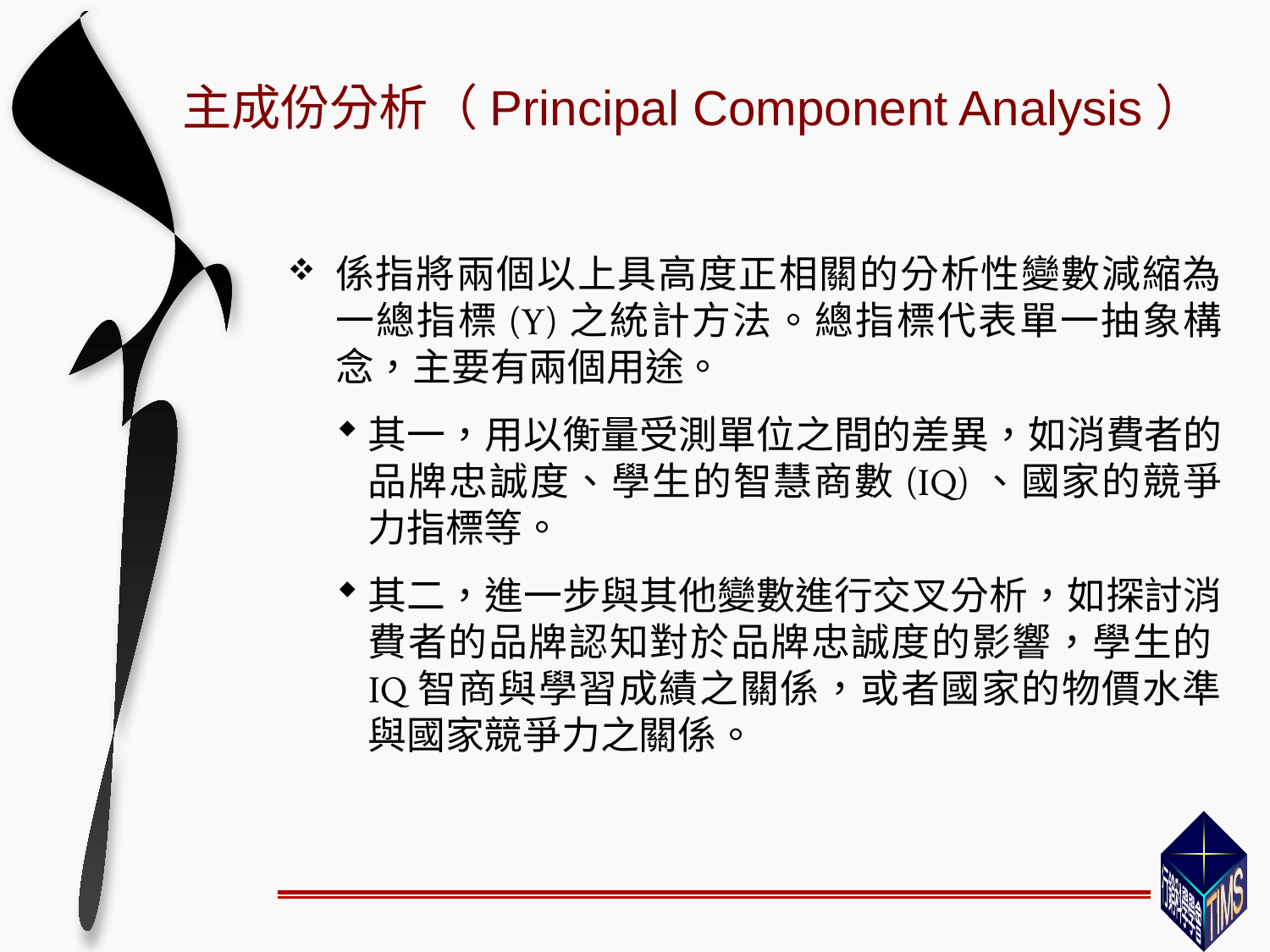

# 主成份分析（Principal Component Analysis）
係指將兩個以上具高度正相關的分析性變數減縮為一總指標(Y)之統計方法。總指標代表單一抽象構念，主要有兩個用途。
其一，用以衡量受測單位之間的差異，如消費者的品牌忠誠度、學生的智慧商數(IQ)、國家的競爭力指標等。
其二，進一步與其他變數進行交叉分析，如探討消費者的品牌認知對於品牌忠誠度的影響，學生的IQ智商與學習成績之關係，或者國家的物價水準與國家競爭力之關係。